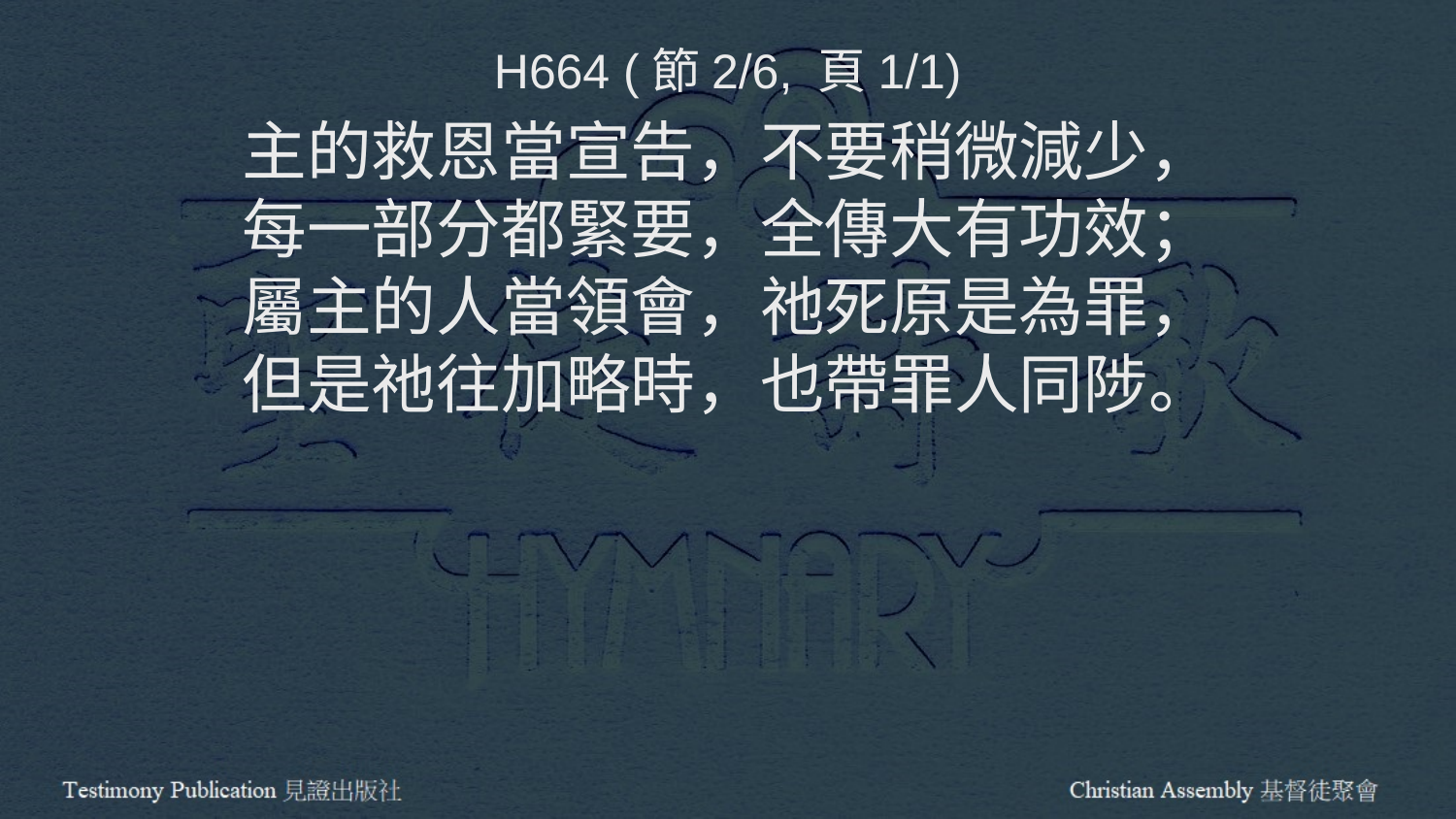

H664 (節2/6, 頁1/1)
主的救恩當宣告，不要稍微減少，
每一部分都緊要，全傳大有功效；
屬主的人當領會，祂死原是為罪，
但是祂往加略時，也帶罪人同陟。